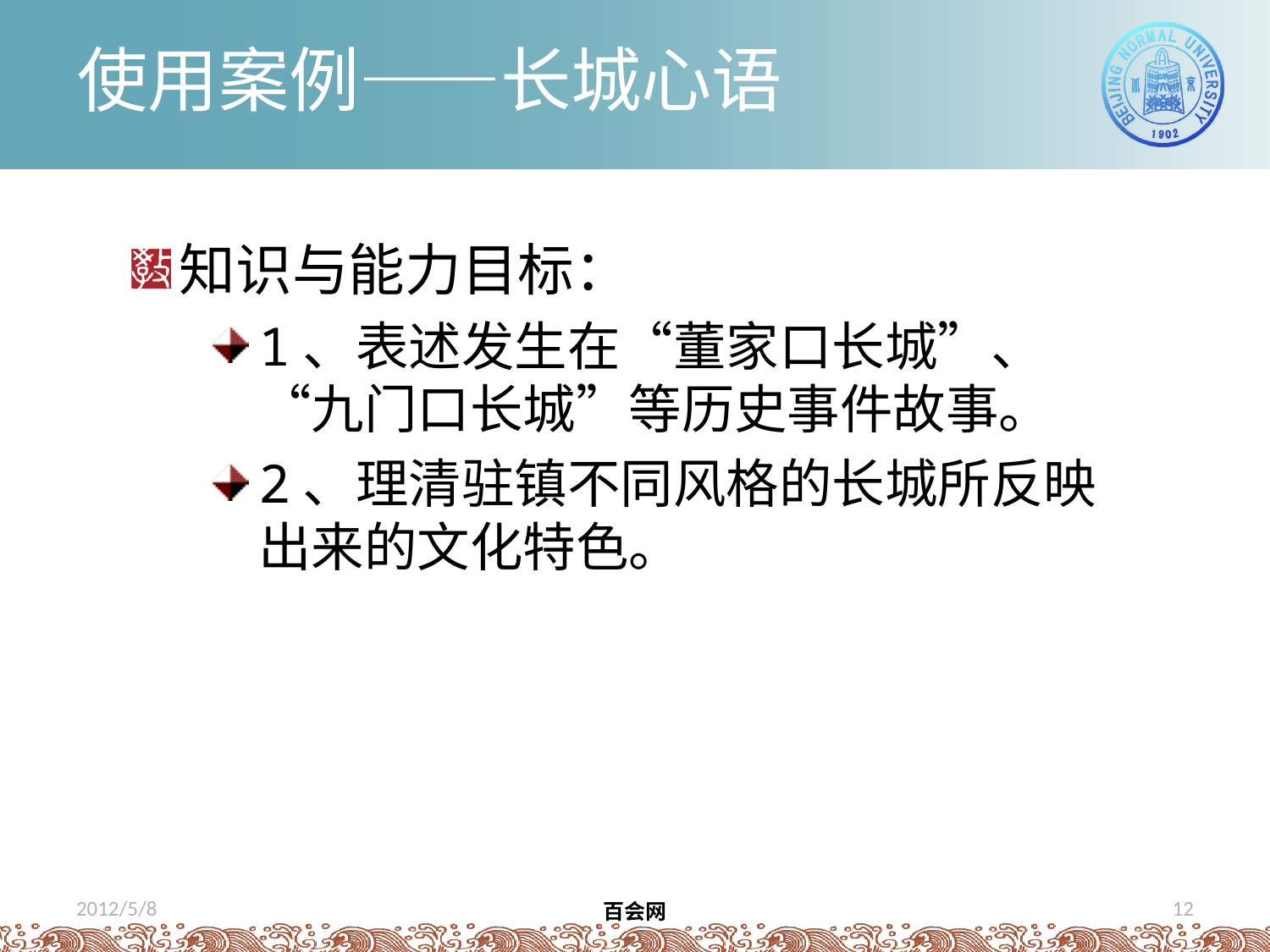

# 使用案例——长城心语
知识与能力目标：
1、表述发生在“董家口长城”、“九门口长城”等历史事件故事。
2、理清驻镇不同风格的长城所反映出来的文化特色。
2012/5/8
12
百会网